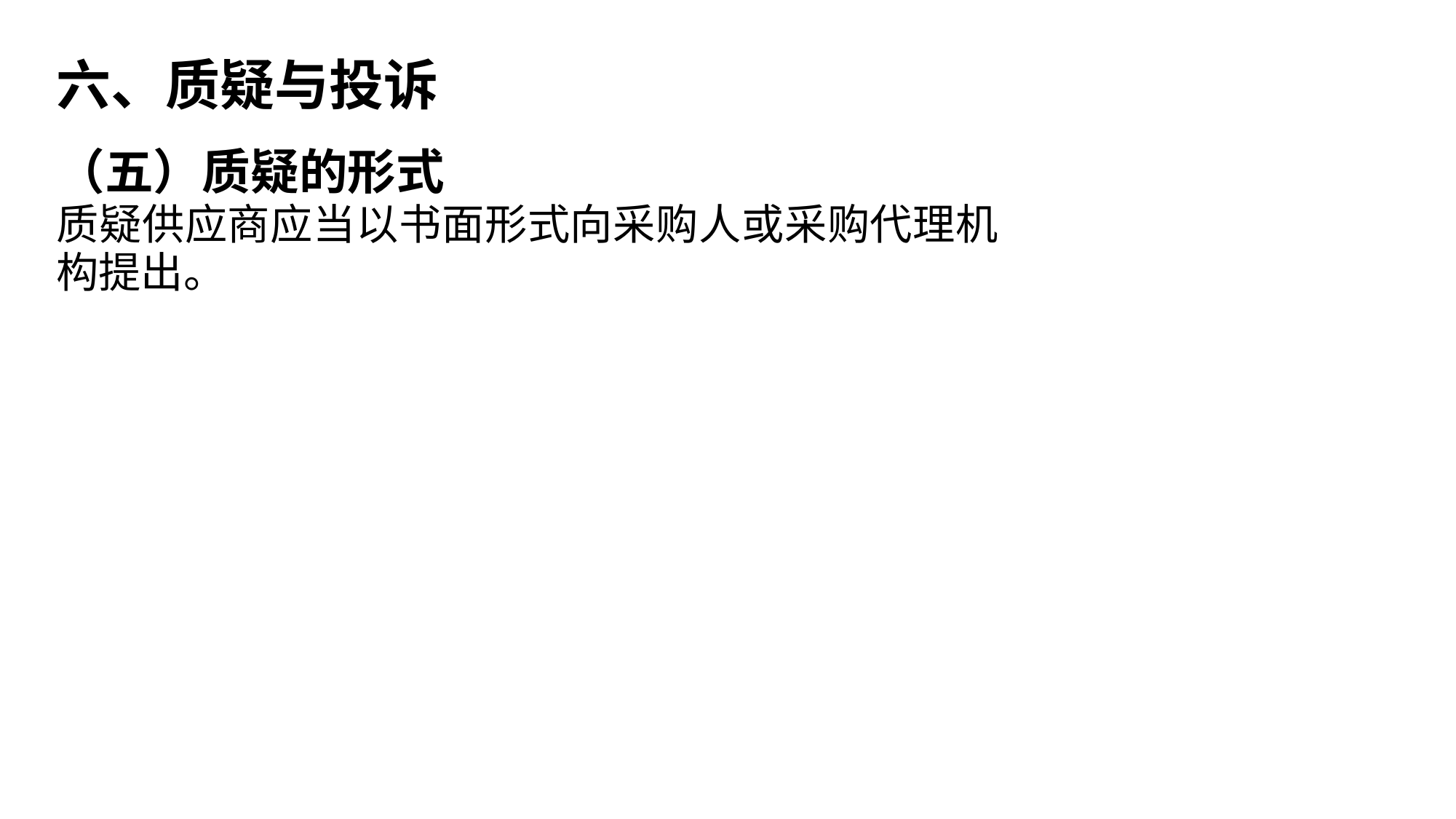

六、质疑与投诉

（五）质疑的形式
质疑供应商应当以书面形式向采购人或采购代理机构提出。